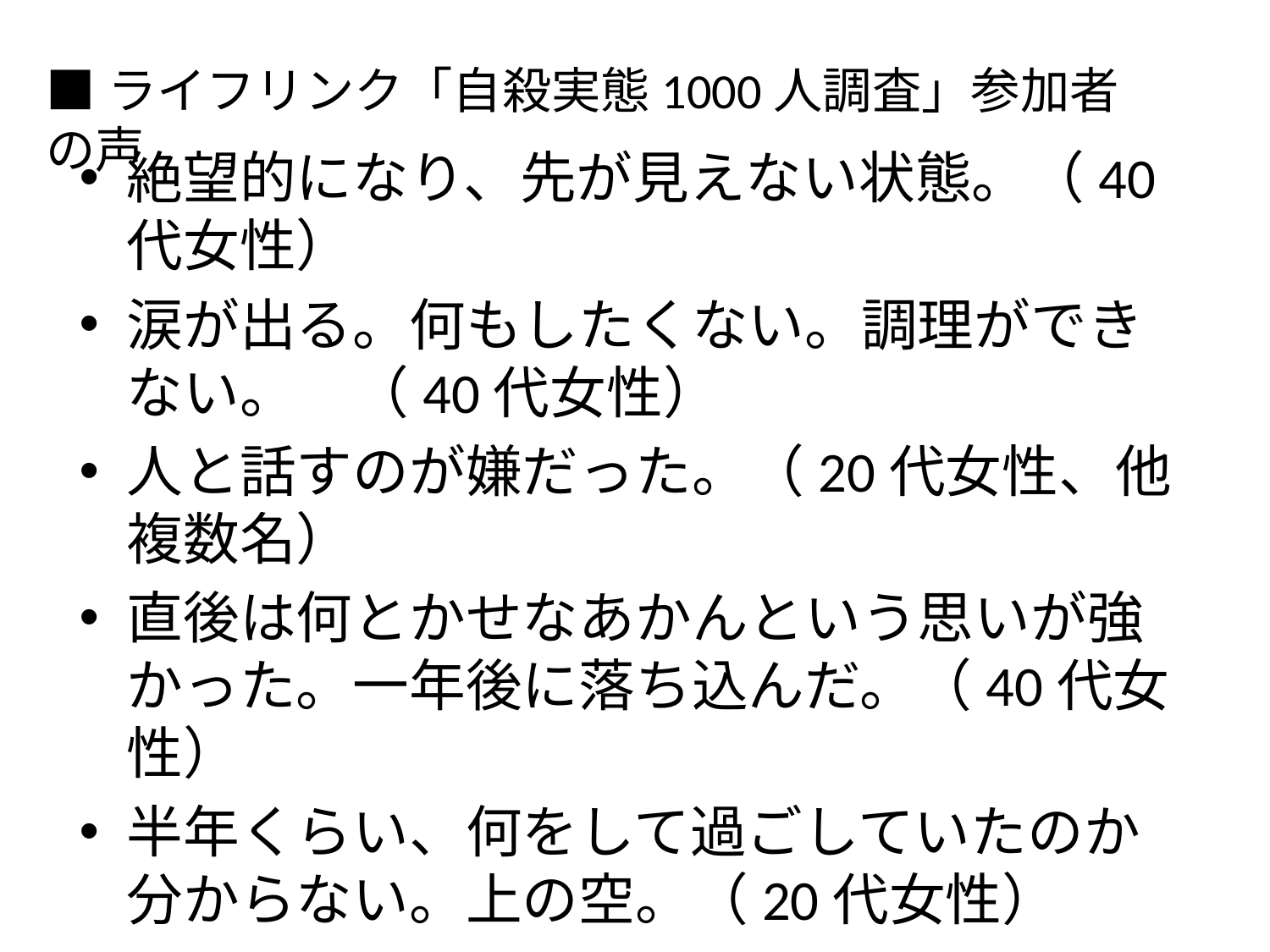

■ライフリンク「自殺実態1000人調査」参加者の声
絶望的になり、先が見えない状態。（40代女性）
涙が出る。何もしたくない。調理ができない。　（40代女性）
人と話すのが嫌だった。（20代女性、他複数名）
直後は何とかせなあかんという思いが強かった。一年後に落ち込んだ。（40代女性）
半年くらい、何をして過ごしていたのか分からない。上の空。（20代女性）